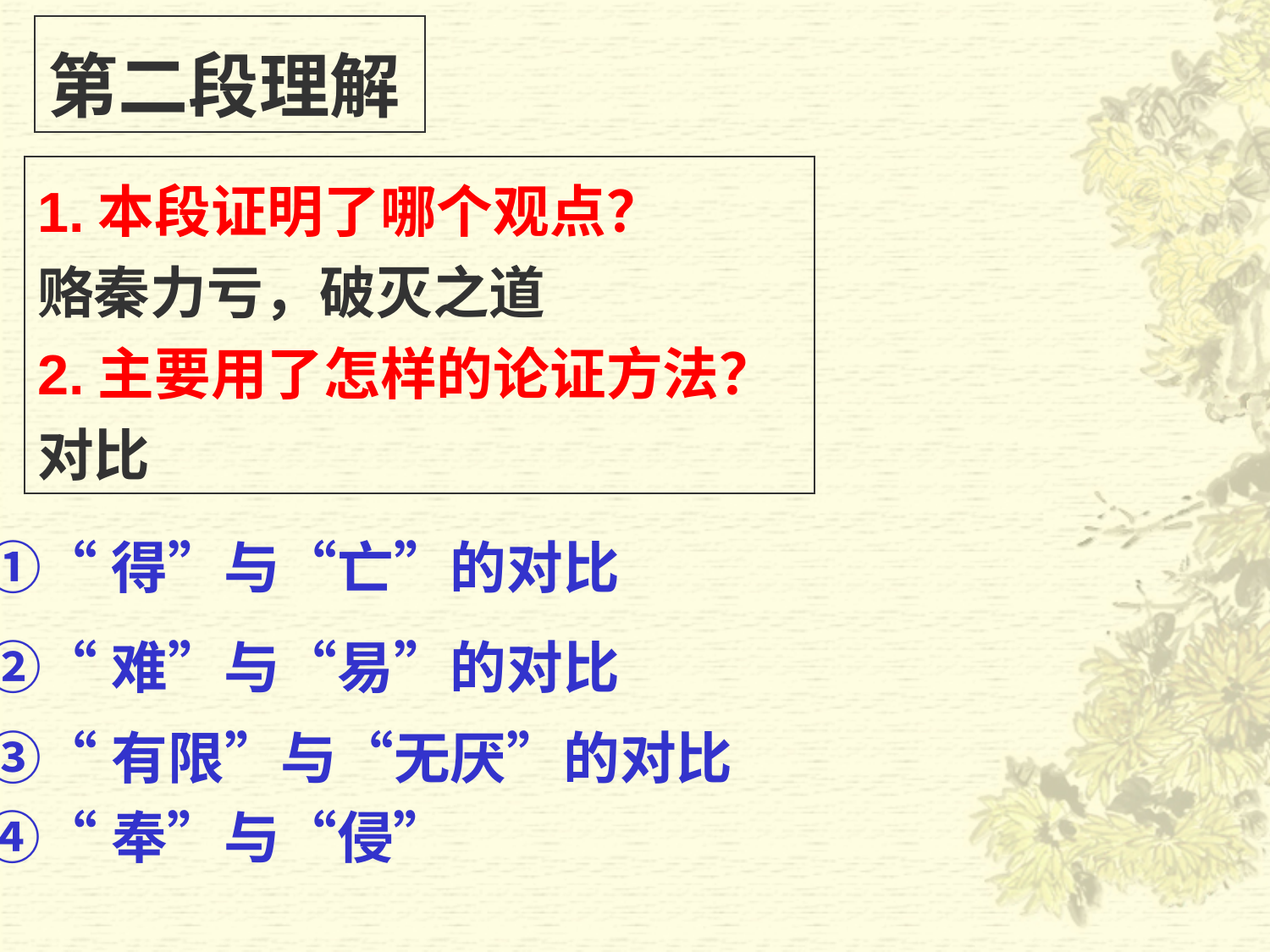

# 第二段理解
1.本段证明了哪个观点？
赂秦力亏，破灭之道
2.主要用了怎样的论证方法？
对比
①“得”与“亡”的对比
②“难”与“易”的对比
③“有限”与“无厌”的对比
④“奉”与“侵”